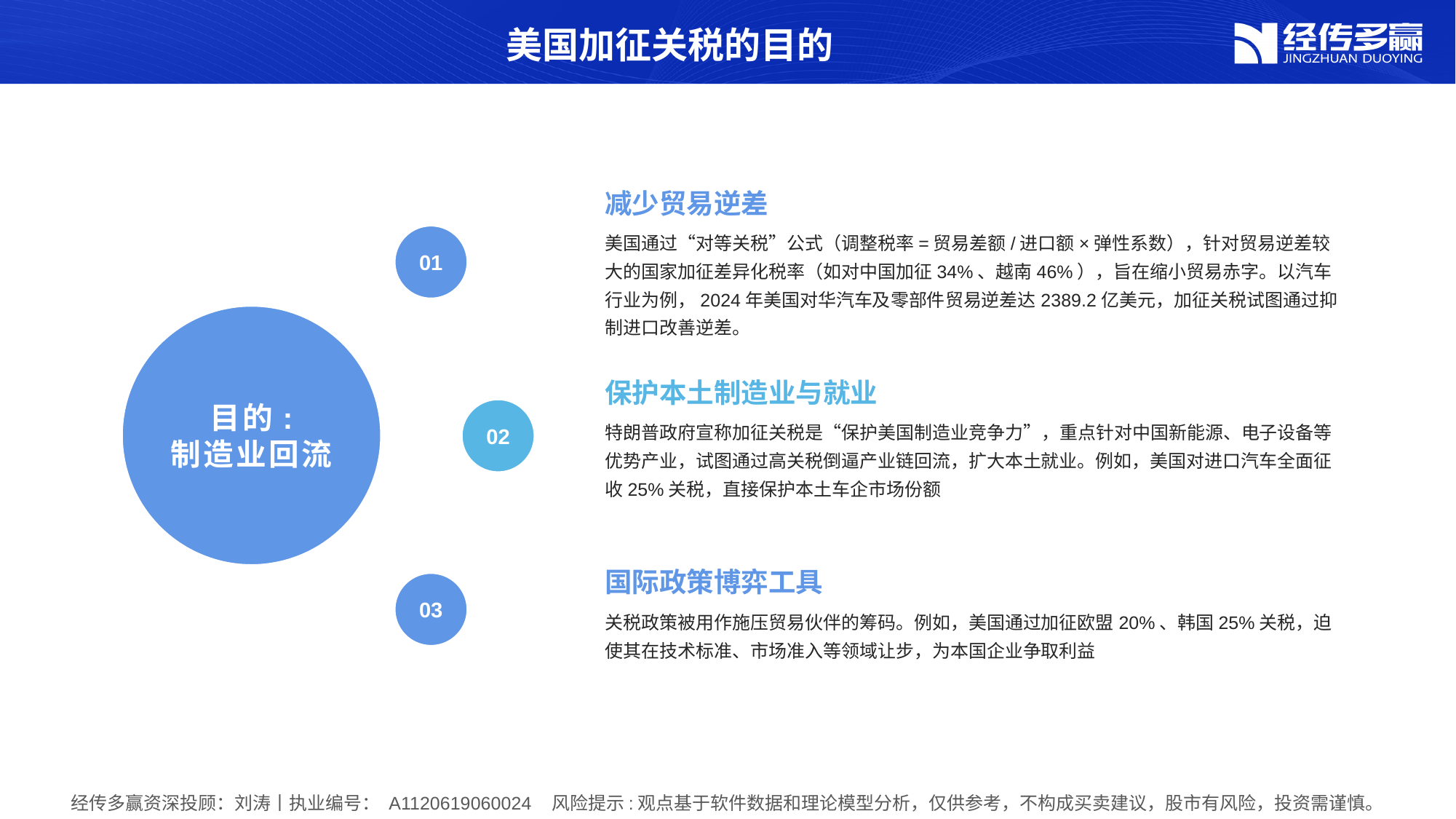

美国加征关税的目的

减少贸易逆差

美国通过“对等关税”公式（调整税率=贸易差额/进口额×弹性系数），针对贸易逆差较大的国家加征差异化税率（如对中国加征34%、越南46%），旨在缩小贸易赤字‌。以汽车行业为例，2024年美国对华汽车及零部件贸易逆差达2389.2亿美元，加征关税试图通过抑制进口改善逆差‌。
01
目的:
制造业回流
保护本土制造业与就业
02
特朗普政府宣称加征关税是“保护美国制造业竞争力”，重点针对中国新能源、电子设备等优势产业，试图通过高关税倒逼产业链回流，扩大本土就业。例如，美国对进口汽车全面征收25%关税，直接保护本土车企市场份额‌
国际政策博弈工具
03
关税政策被用作施压贸易伙伴的筹码。例如，美国通过加征欧盟20%、韩国25%关税，迫使其在技术标准、市场准入等领域让步，为本国企业争取利益‌